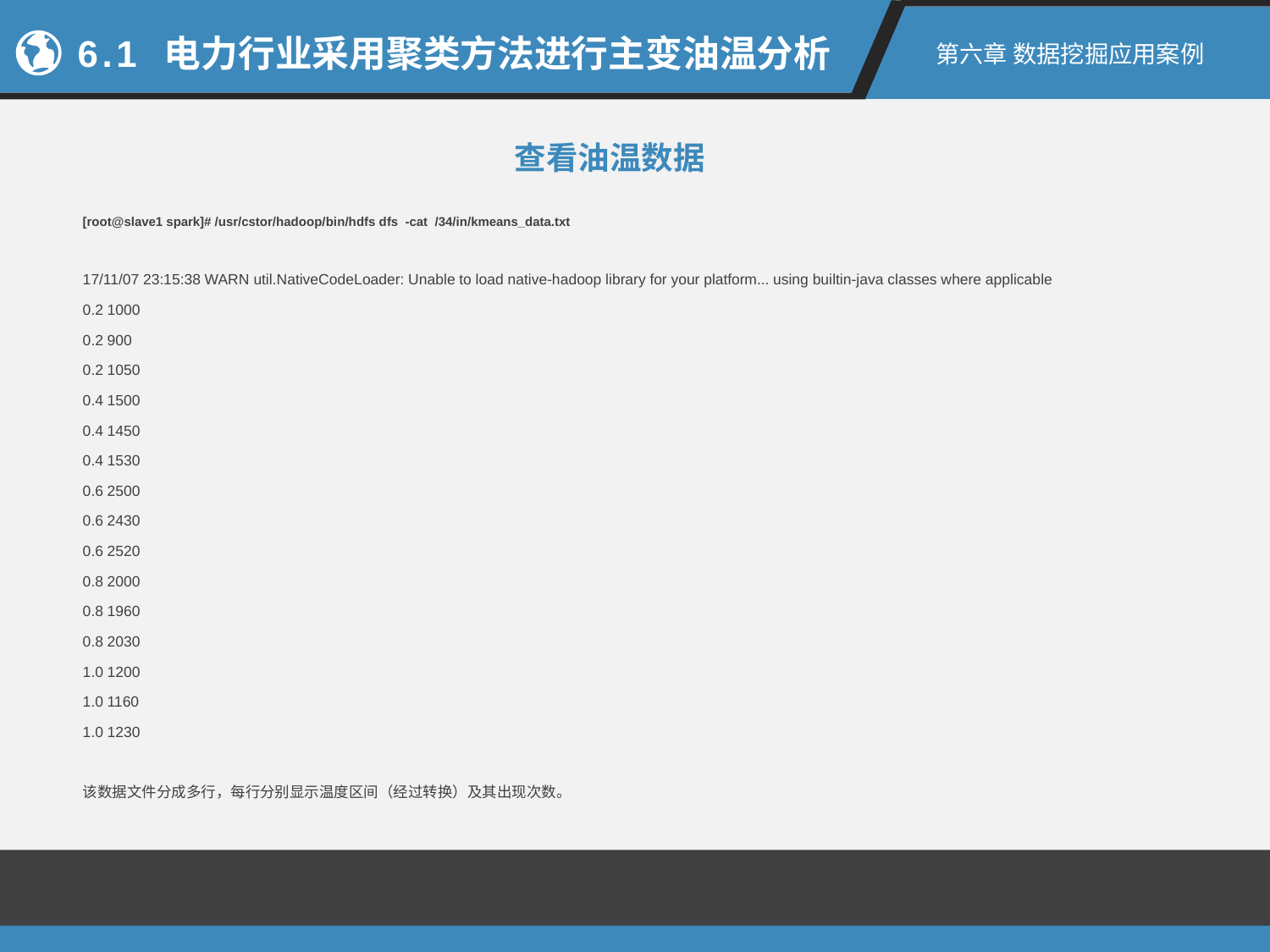

6.1 电力行业采用聚类方法进行主变油温分析

第六章 数据挖掘应用案例
查看油温数据
[root@slave1 spark]# /usr/cstor/hadoop/bin/hdfs dfs  -cat  /34/in/kmeans_data.txt

17/11/07 23:15:38 WARN util.NativeCodeLoader: Unable to load native-hadoop library for your platform... using builtin-java classes where applicable
0.2 1000
0.2 900
0.2 1050
0.4 1500
0.4 1450
0.4 1530
0.6 2500
0.6 2430
0.6 2520
0.8 2000
0.8 1960
0.8 2030
1.0 1200
1.0 1160
1.0 1230

该数据文件分成多行，每行分别显示温度区间（经过转换）及其出现次数。